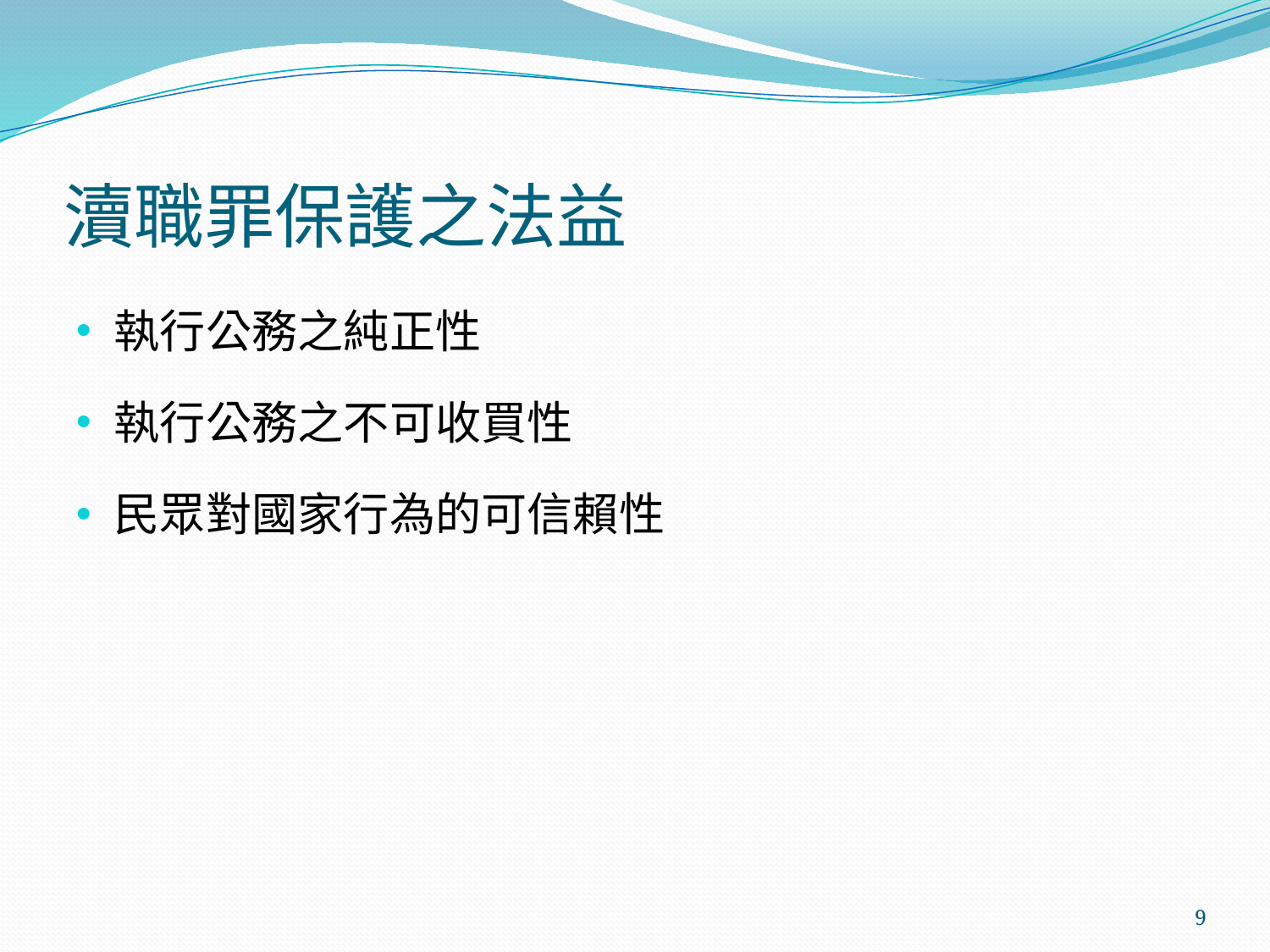

# 瀆職罪保護之法益
執行公務之純正性
執行公務之不可收買性
民眾對國家行為的可信賴性

9